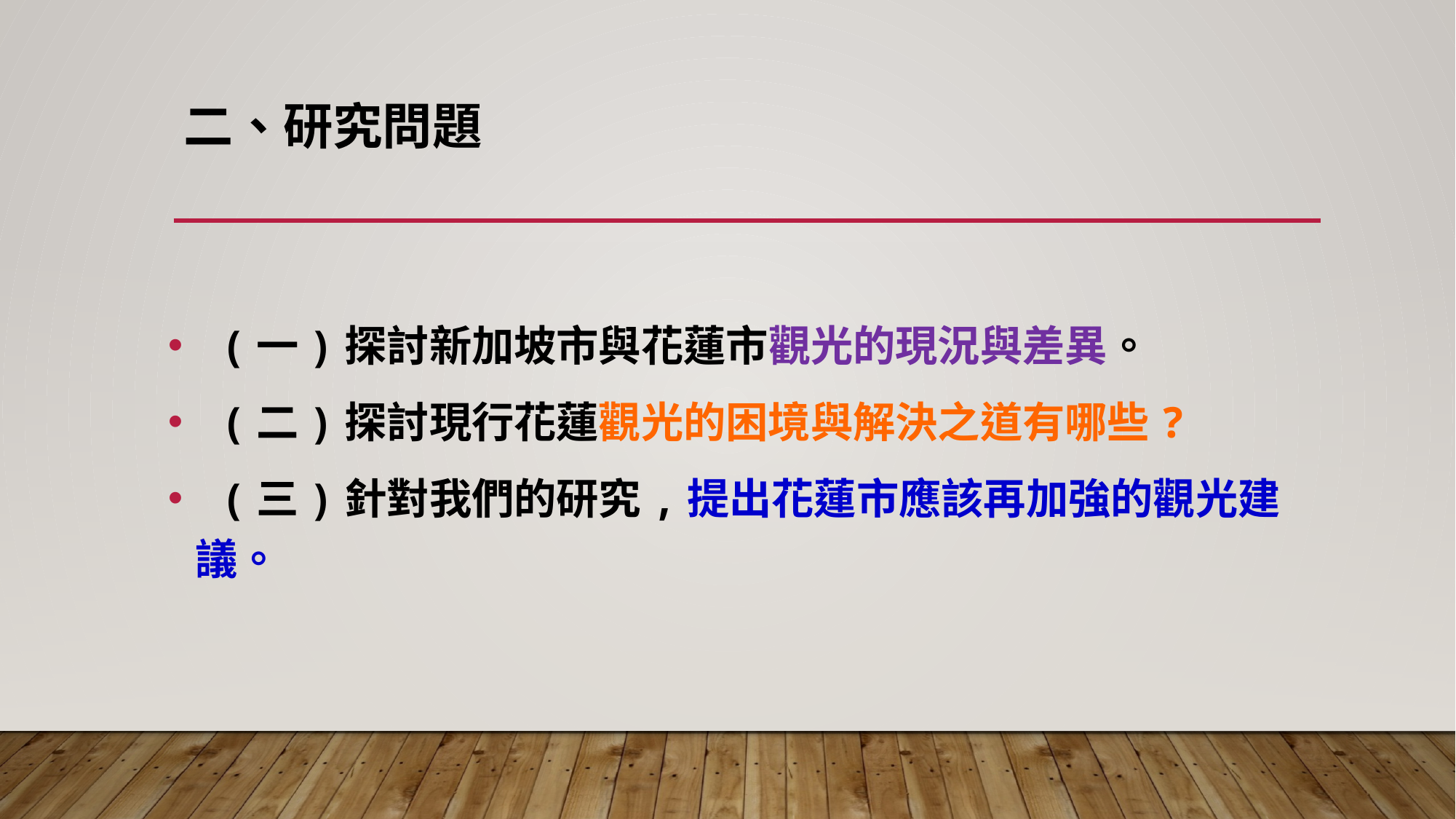

# 二、研究問題

 (一)探討新加坡市與花蓮市觀光的現況與差異。
 (二)探討現行花蓮觀光的困境與解決之道有哪些?
 (三)針對我們的研究,提出花蓮市應該再加強的觀光建議。